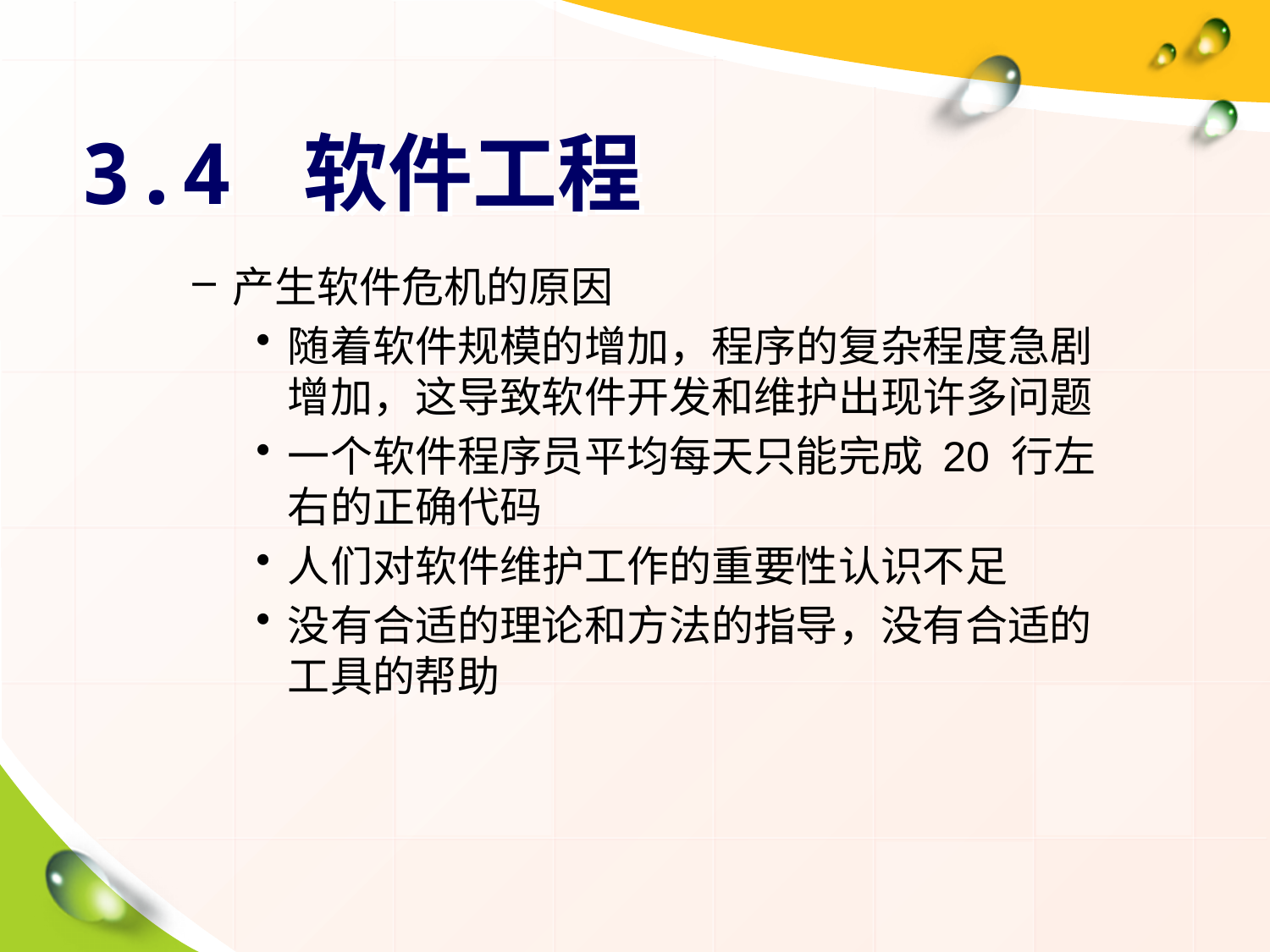

# 3.4 软件工程
产生软件危机的原因
随着软件规模的增加，程序的复杂程度急剧增加，这导致软件开发和维护出现许多问题
一个软件程序员平均每天只能完成 20 行左右的正确代码
人们对软件维护工作的重要性认识不足
没有合适的理论和方法的指导，没有合适的工具的帮助